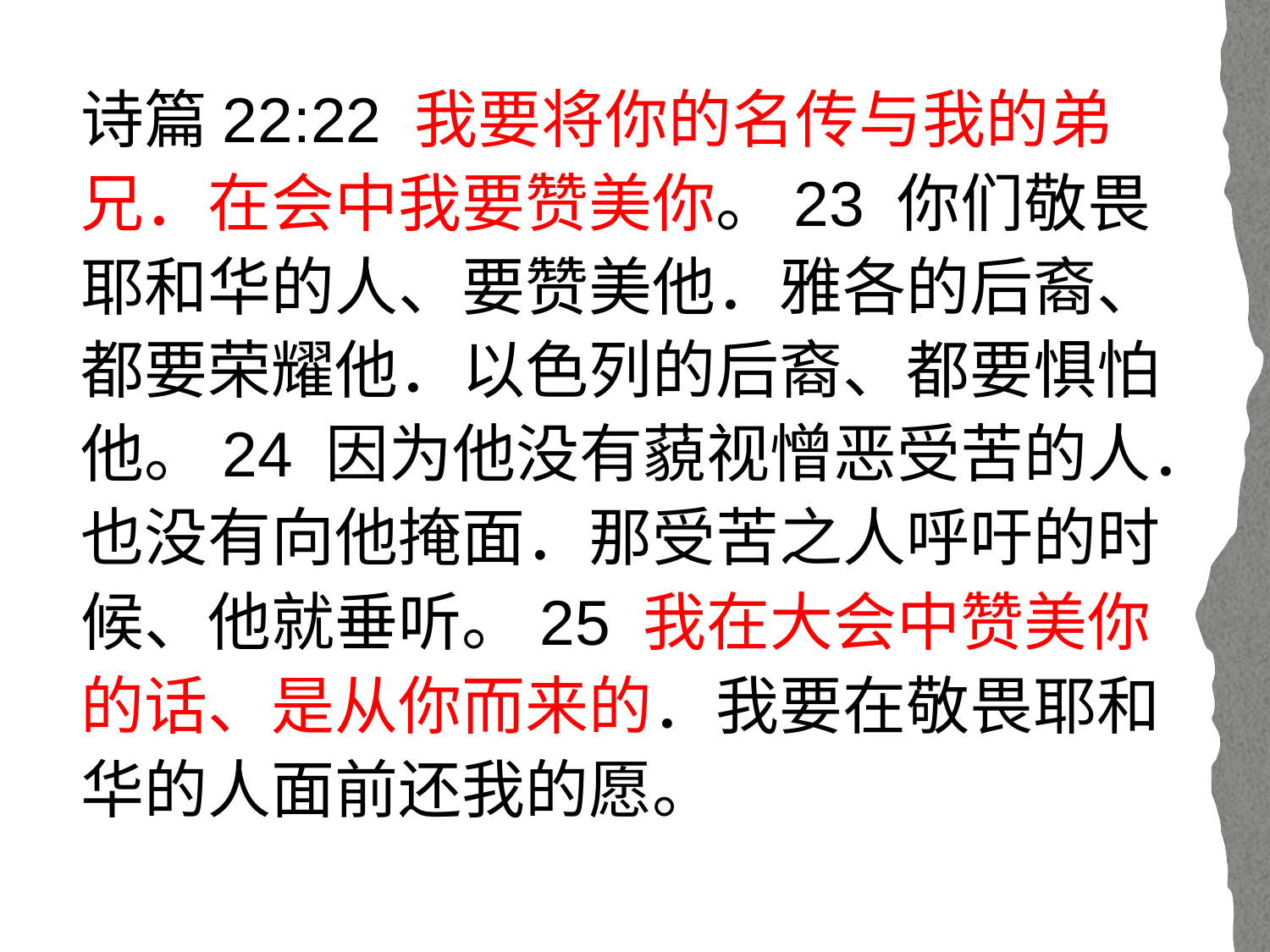

诗篇22:22 我要将你的名传与我的弟兄．在会中我要赞美你。23 你们敬畏耶和华的人、要赞美他．雅各的后裔、都要荣耀他．以色列的后裔、都要惧怕他。24 因为他没有藐视憎恶受苦的人．也没有向他掩面．那受苦之人呼吁的时候、他就垂听。25 我在大会中赞美你的话、是从你而来的．我要在敬畏耶和华的人面前还我的愿。